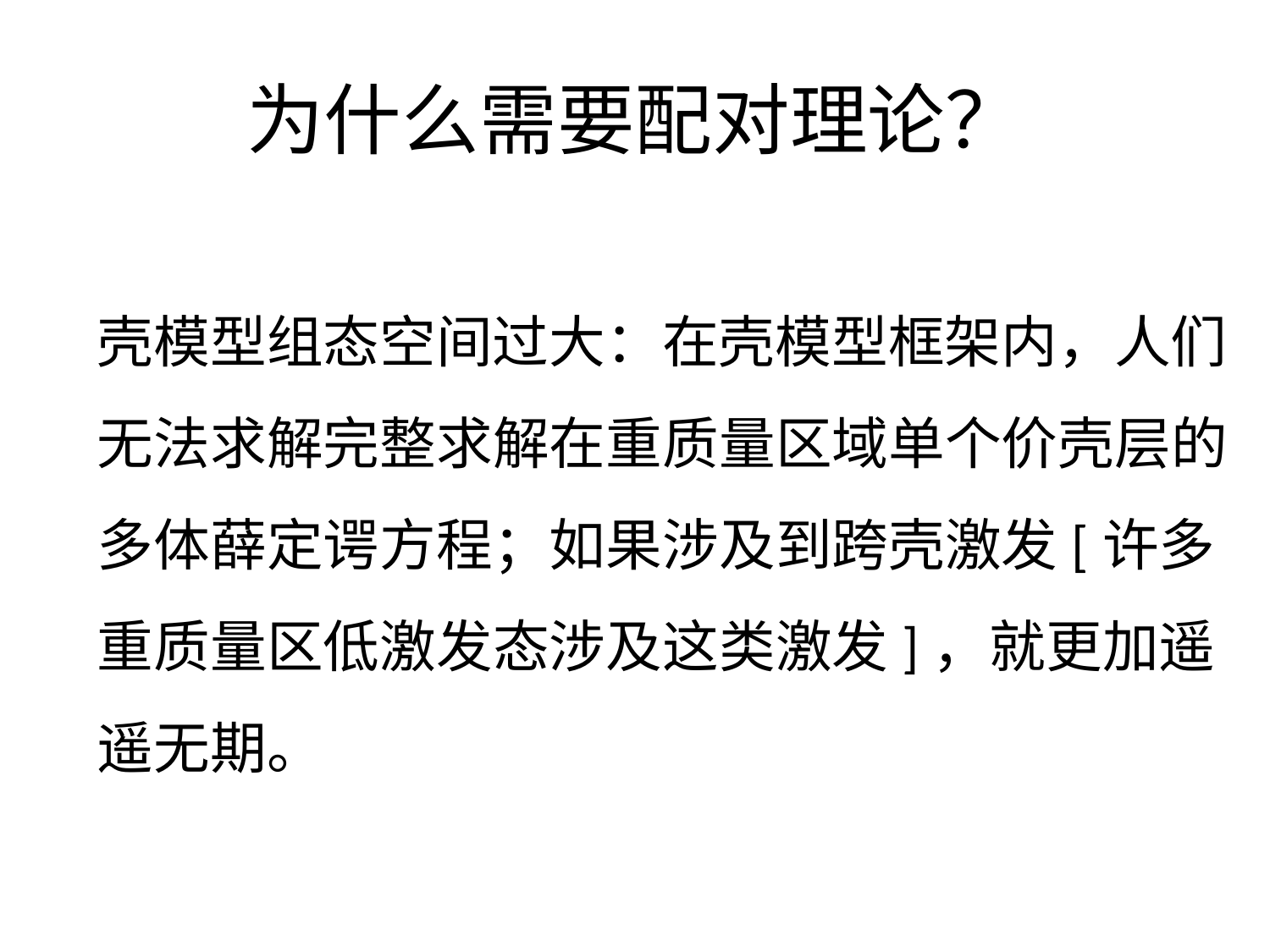

# 为什么需要配对理论？
壳模型组态空间过大：在壳模型框架内，人们无法求解完整求解在重质量区域单个价壳层的多体薛定谔方程；如果涉及到跨壳激发[许多重质量区低激发态涉及这类激发]，就更加遥遥无期。